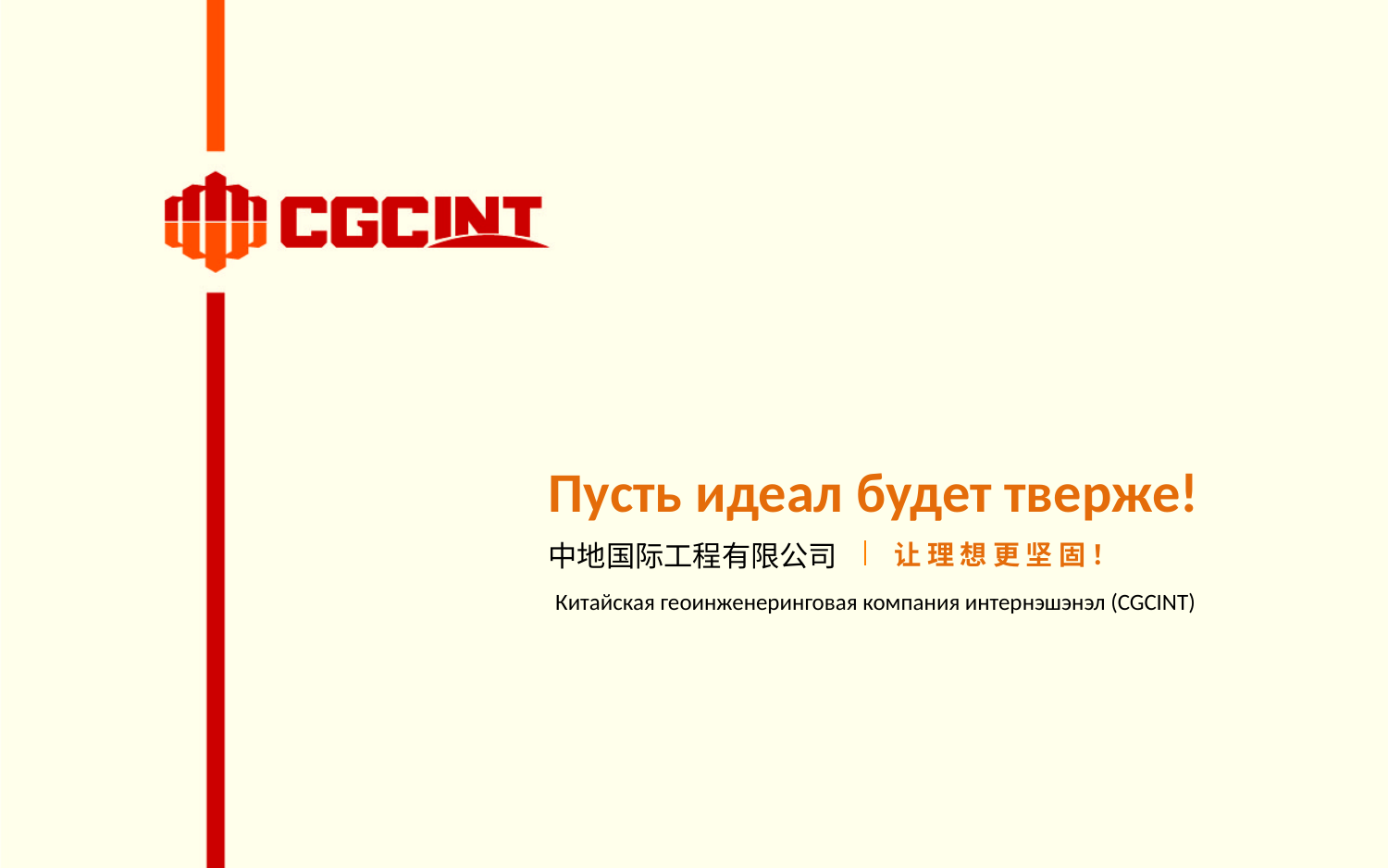

Пусть идеал будет тверже!
中地国际工程有限公司
让理想更坚固！
Китайская геоинженеринговая компания интернэшэнэл (CGCINT)